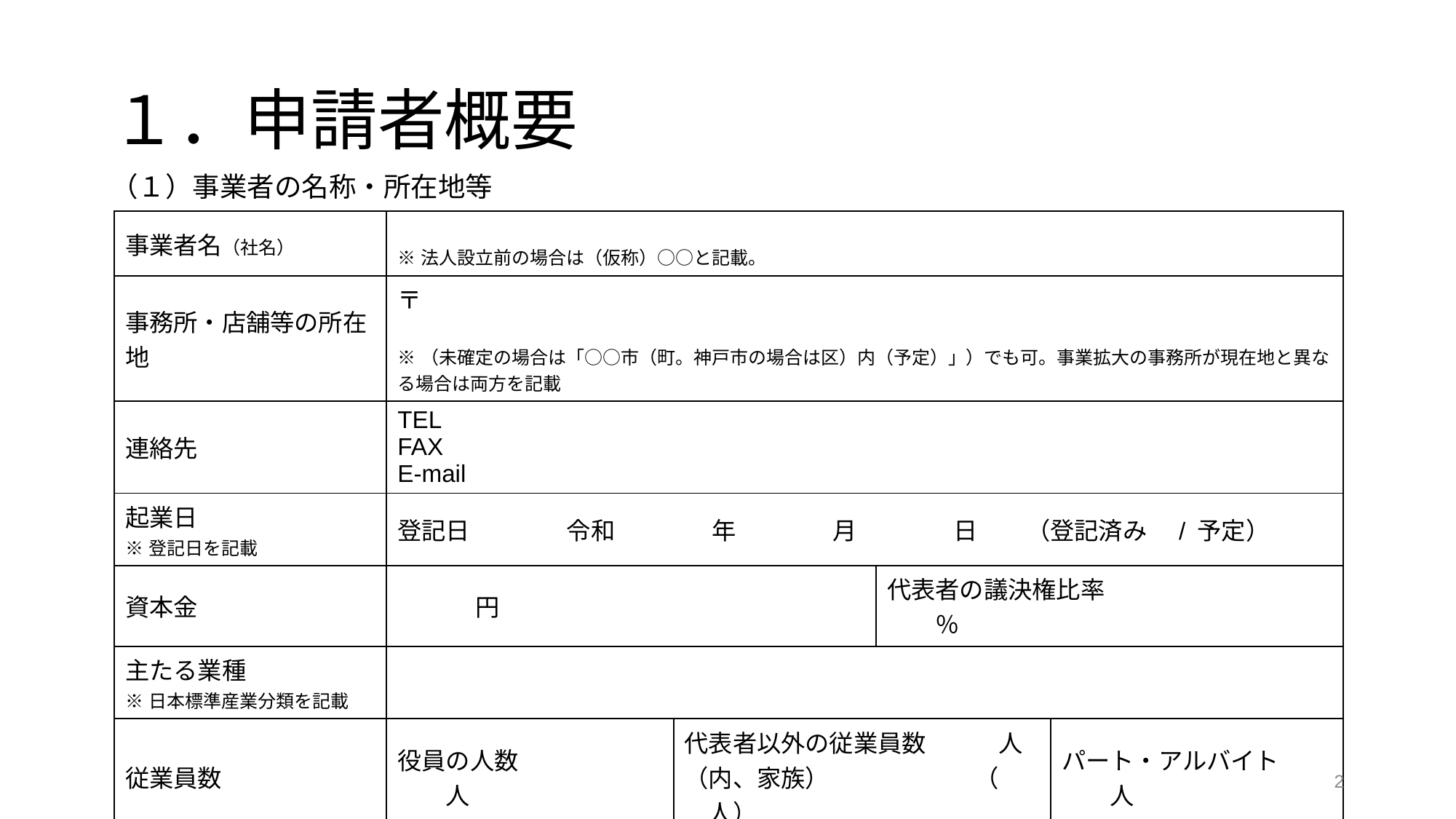

# １．申請者概要
（１）事業者の名称・所在地等
| 事業者名（社名） | ※法人設立前の場合は（仮称）○○と記載。 |  |  |  |
| --- | --- | --- | --- | --- |
| 事務所・店舗等の所在地 | 〒 ※（未確定の場合は「○○市（町。神戸市の場合は区）内（予定）」）でも可。事業拡大の事務所が現在地と異なる場合は両方を記載 |  |  |  |
| 連絡先 | TEL FAX E-mail |  |  |  |
| 起業日 ※登記日を記載 | 登記日　　　　令和　　　　年　　　　月　　　　日　　（登記済み　/ 予定） |  |  |  |
| 資本金 | 円 |  | 代表者の議決権比率　　　　　　　　　　　％ |  |
| 主たる業種 ※日本標準産業分類を記載 |  |  |  |  |
| 従業員数 | 役員の人数　　　　　　　人 | 代表者以外の従業員数　　　人 （内、家族）　　　　　　（　　人） |  | パート・アルバイト　　　　人 |
2